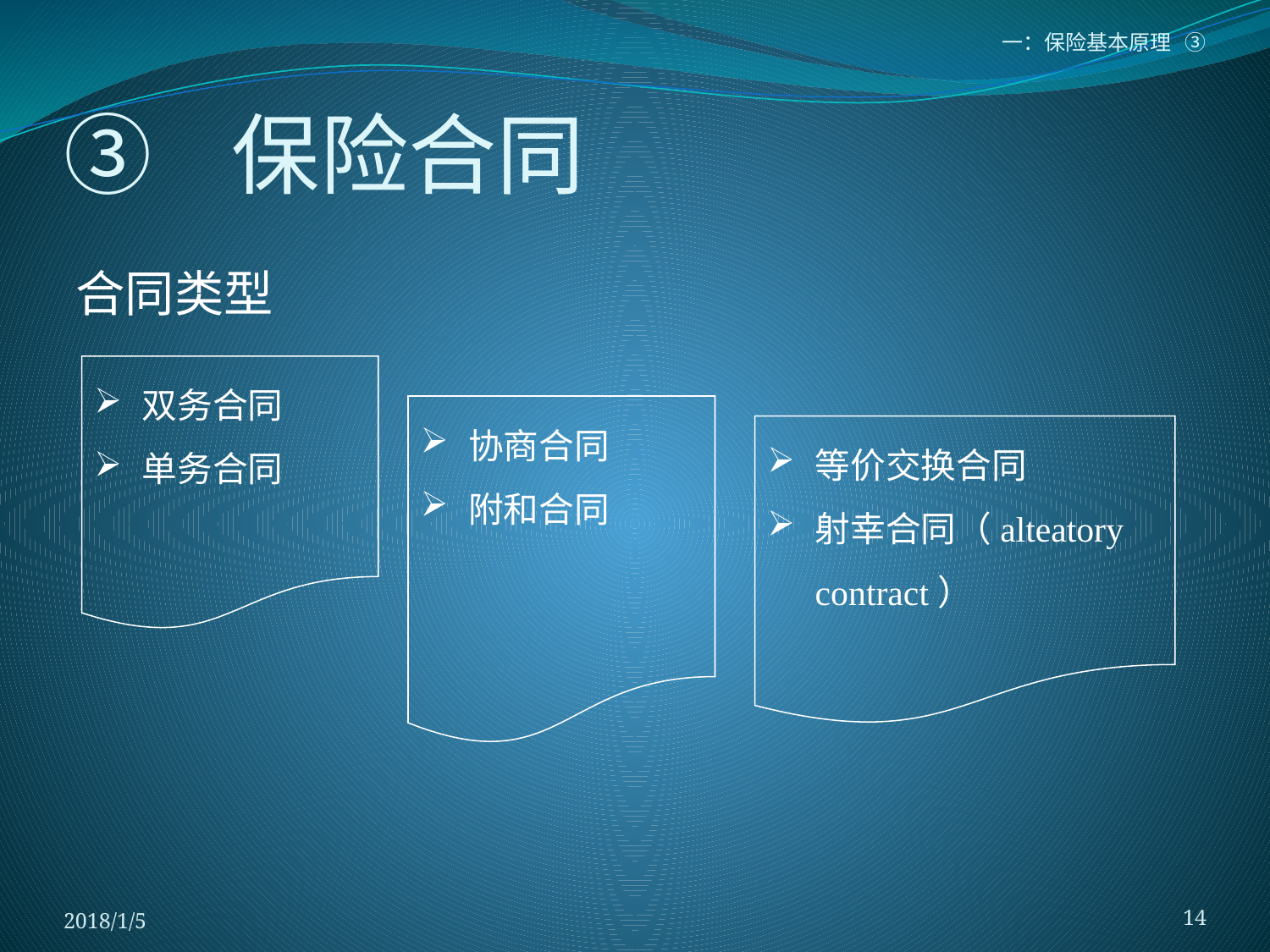

一：保险基本原理   ③
# ③   保险合同
合同类型
双务合同
单务合同
协商合同
附和合同
等价交换合同
射幸合同（alteatory contract）
2018/1/5
14